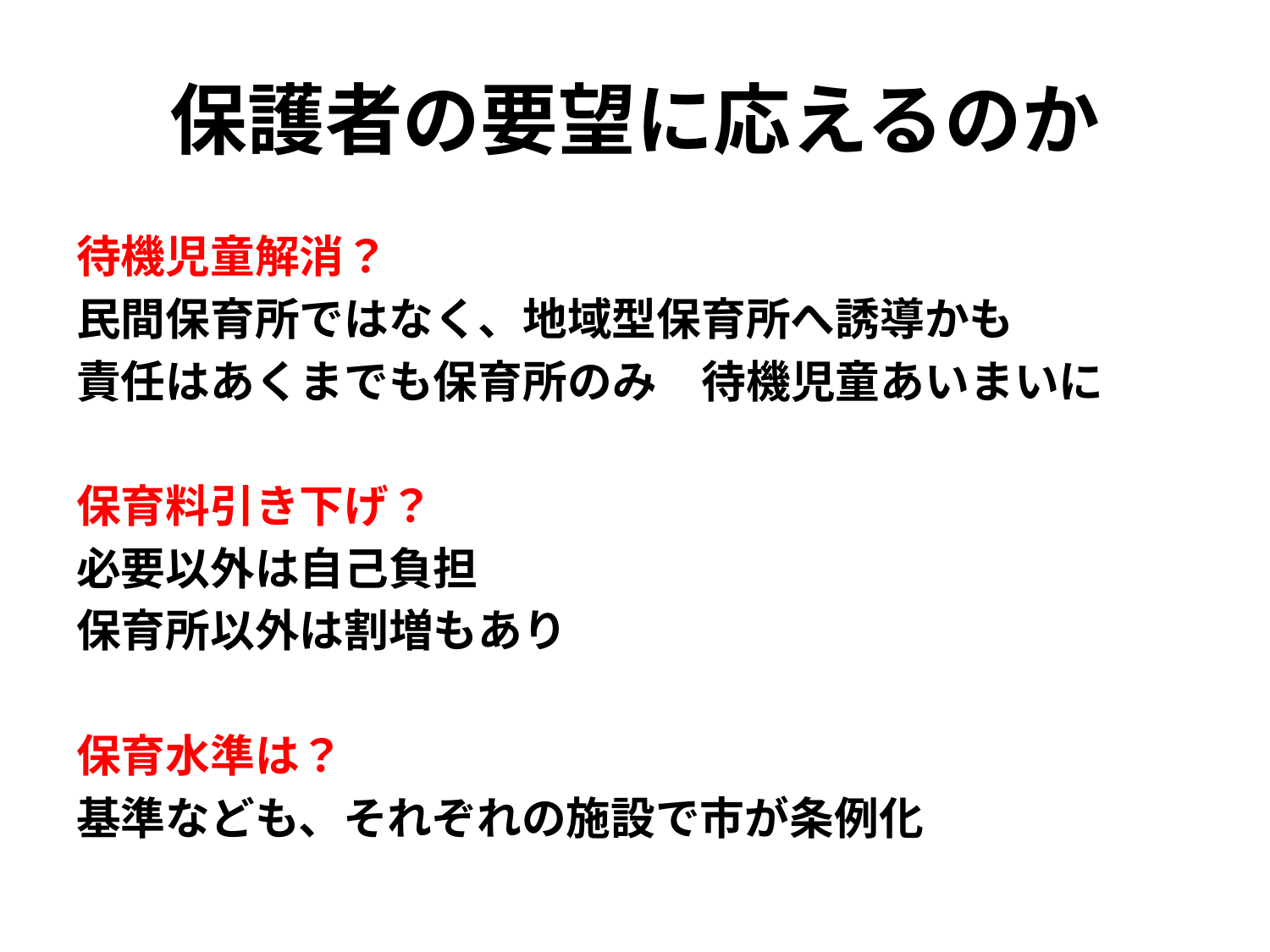

# 保護者の要望に応えるのか
待機児童解消？
民間保育所ではなく、地域型保育所へ誘導かも
責任はあくまでも保育所のみ　待機児童あいまいに

保育料引き下げ？
必要以外は自己負担
保育所以外は割増もあり

保育水準は？
基準なども、それぞれの施設で市が条例化